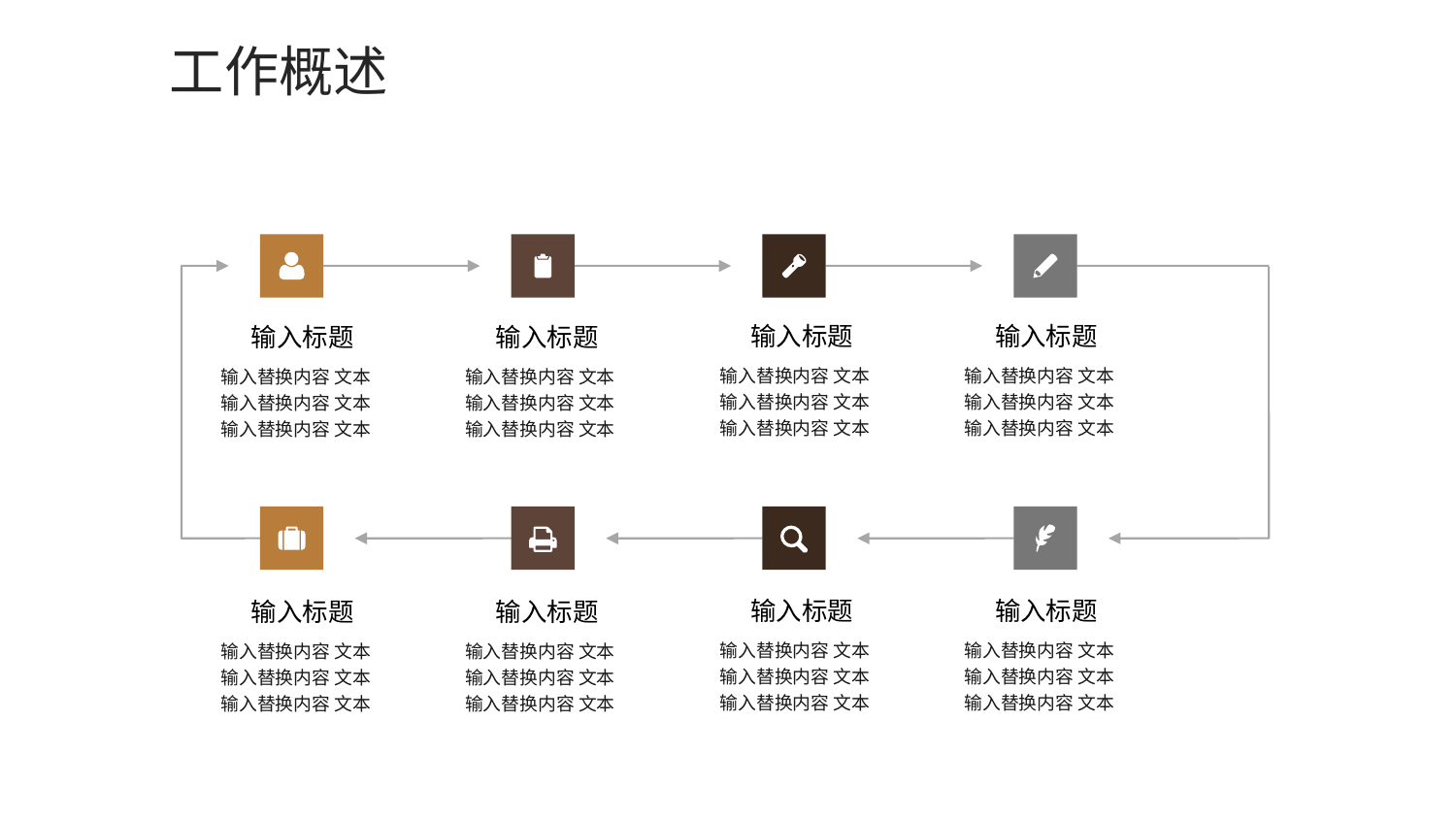

工作概述

输入标题
输入标题
输入标题
输入标题
输入替换内容 文本输入替换内容 文本输入替换内容 文本
输入替换内容 文本输入替换内容 文本输入替换内容 文本
输入替换内容 文本输入替换内容 文本输入替换内容 文本
输入替换内容 文本输入替换内容 文本输入替换内容 文本

输入标题
输入标题
输入标题
输入标题
输入替换内容 文本输入替换内容 文本输入替换内容 文本
输入替换内容 文本输入替换内容 文本输入替换内容 文本
输入替换内容 文本输入替换内容 文本输入替换内容 文本
输入替换内容 文本输入替换内容 文本输入替换内容 文本